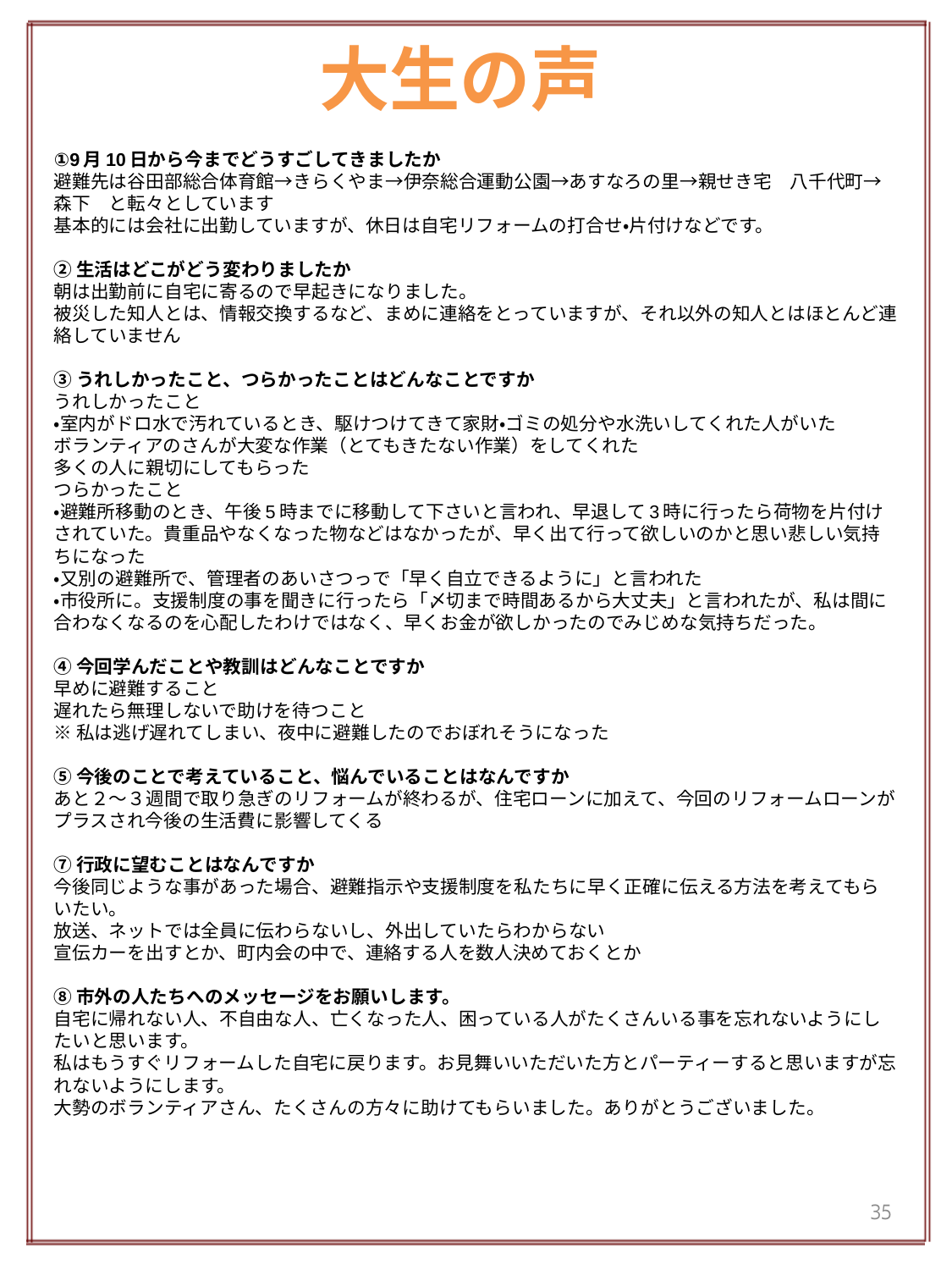

# 大生の声
①9月10日から今までどうすごしてきましたか
避難先は谷田部総合体育館→きらくやま→伊奈総合運動公園→あすなろの里→親せき宅　八千代町→森下　と転々としています
基本的には会社に出勤していますが、休日は自宅リフォームの打合せ・片付けなどです。

②生活はどこがどう変わりましたか
朝は出勤前に自宅に寄るので早起きになりました。
被災した知人とは、情報交換するなど、まめに連絡をとっていますが、それ以外の知人とはほとんど連絡していません

③うれしかったこと、つらかったことはどんなことですか
うれしかったこと
・室内がドロ水で汚れているとき、駆けつけてきて家財・ゴミの処分や水洗いしてくれた人がいた
ボランティアのさんが大変な作業（とてもきたない作業）をしてくれた
多くの人に親切にしてもらった
つらかったこと
・避難所移動のとき、午後5時までに移動して下さいと言われ、早退して3時に行ったら荷物を片付けされていた。貴重品やなくなった物などはなかったが、早く出て行って欲しいのかと思い悲しい気持ちになった
・又別の避難所で、管理者のあいさつっで「早く自立できるように」と言われた
・市役所に。支援制度の事を聞きに行ったら「〆切まで時間あるから大丈夫」と言われたが、私は間に合わなくなるのを心配したわけではなく、早くお金が欲しかったのでみじめな気持ちだった。

④今回学んだことや教訓はどんなことですか
早めに避難すること
遅れたら無理しないで助けを待つこと
※私は逃げ遅れてしまい、夜中に避難したのでおぼれそうになった

⑤今後のことで考えていること、悩んでいることはなんですか
あと２～３週間で取り急ぎのリフォームが終わるが、住宅ローンに加えて、今回のリフォームローンがプラスされ今後の生活費に影響してくる

⑦行政に望むことはなんですか
今後同じような事があった場合、避難指示や支援制度を私たちに早く正確に伝える方法を考えてもらいたい。
放送、ネットでは全員に伝わらないし、外出していたらわからない
宣伝カーを出すとか、町内会の中で、連絡する人を数人決めておくとか

⑧市外の人たちへのメッセージをお願いします。
自宅に帰れない人、不自由な人、亡くなった人、困っている人がたくさんいる事を忘れないようにしたいと思います。
私はもうすぐリフォームした自宅に戻ります。お見舞いいただいた方とパーティーすると思いますが忘れないようにします。
大勢のボランティアさん、たくさんの方々に助けてもらいました。ありがとうございました。

35